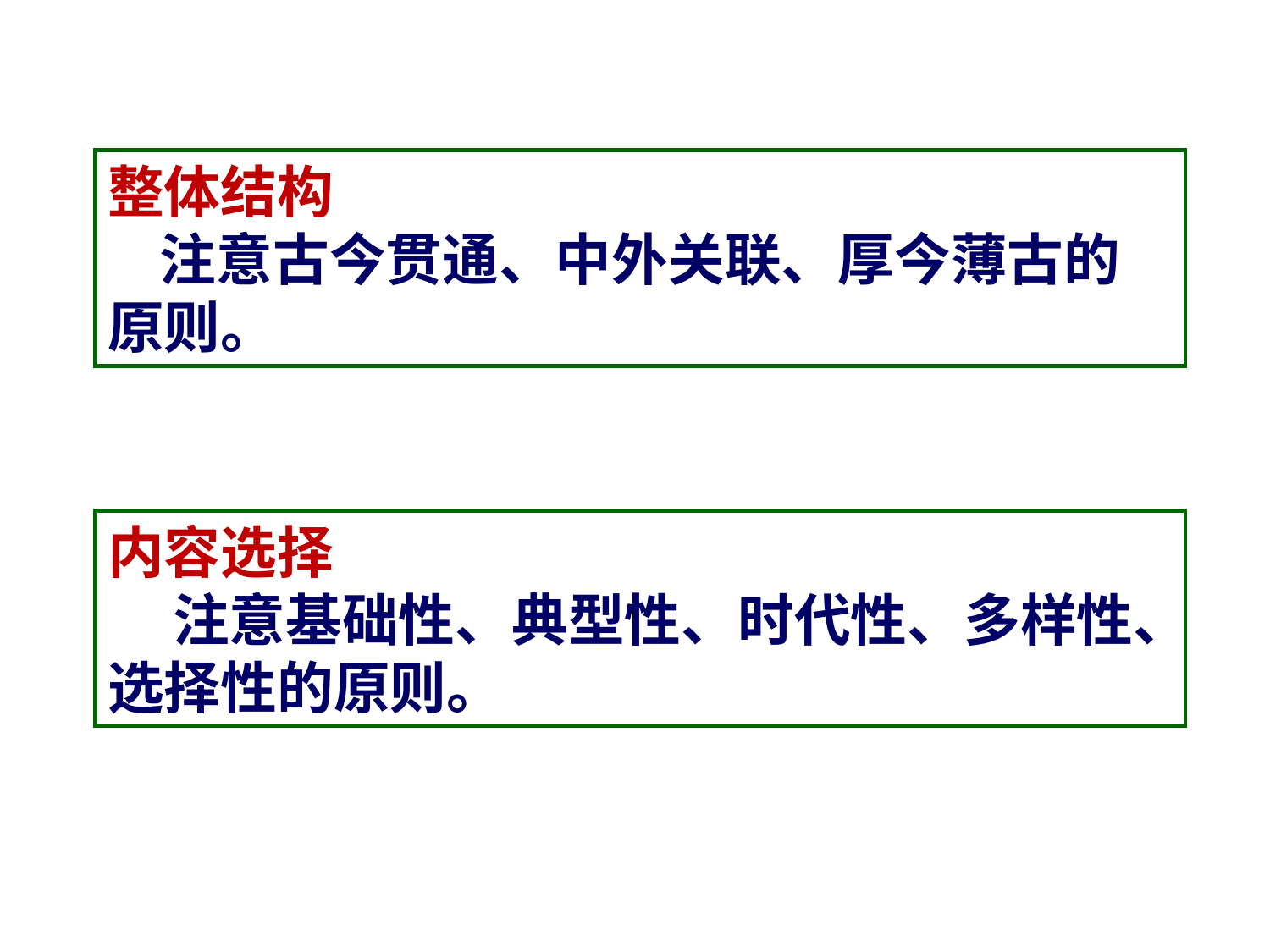

整体结构
   注意古今贯通、中外关联、厚今薄古的原则。
内容选择
    注意基础性、典型性、时代性、多样性、选择性的原则。